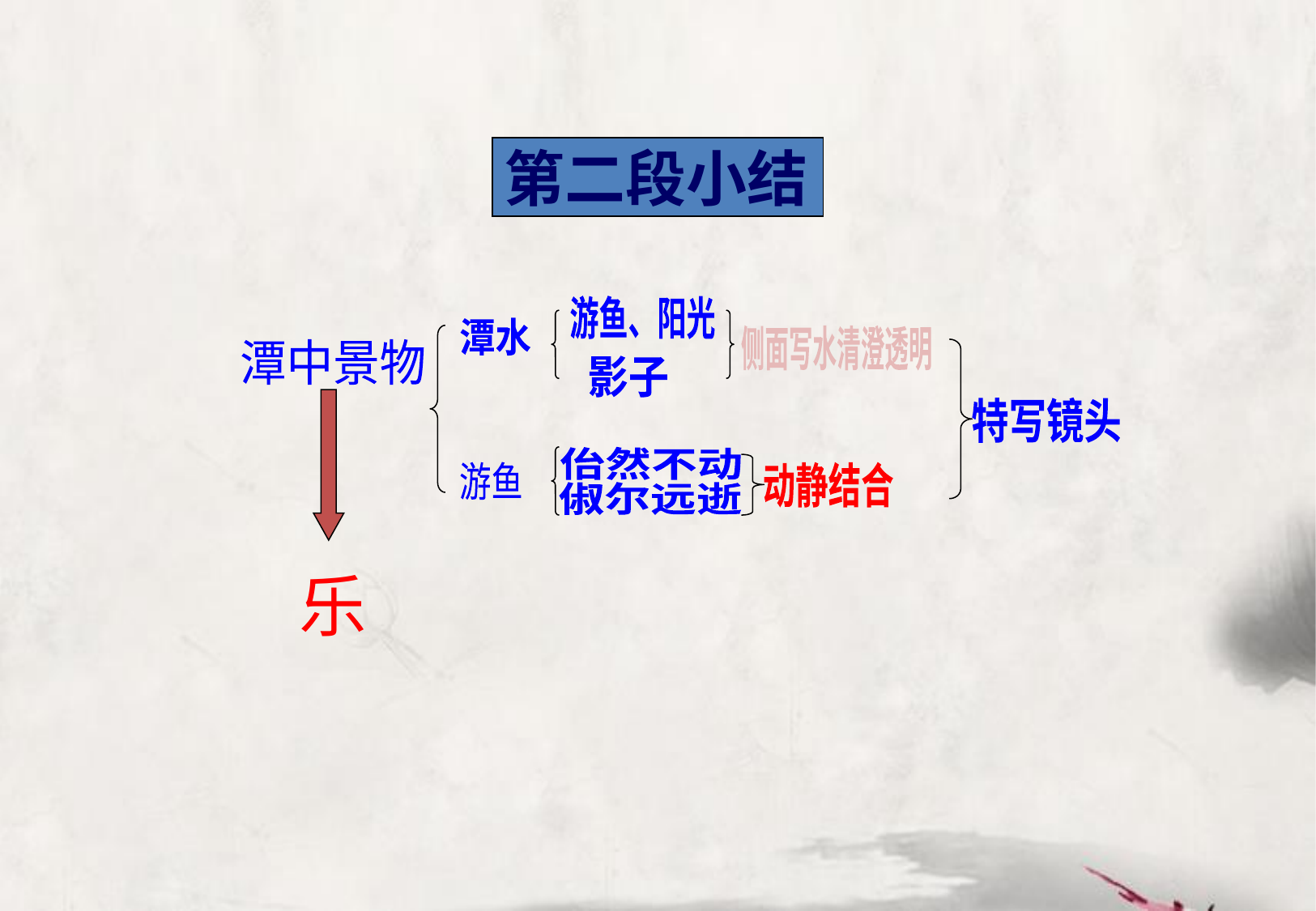

第二段小结
游鱼、阳光

潭水

侧面写水清澄透明
潭中景物

影子

特写镜头

佁然不动
俶尔远逝

游鱼
动静结合
乐